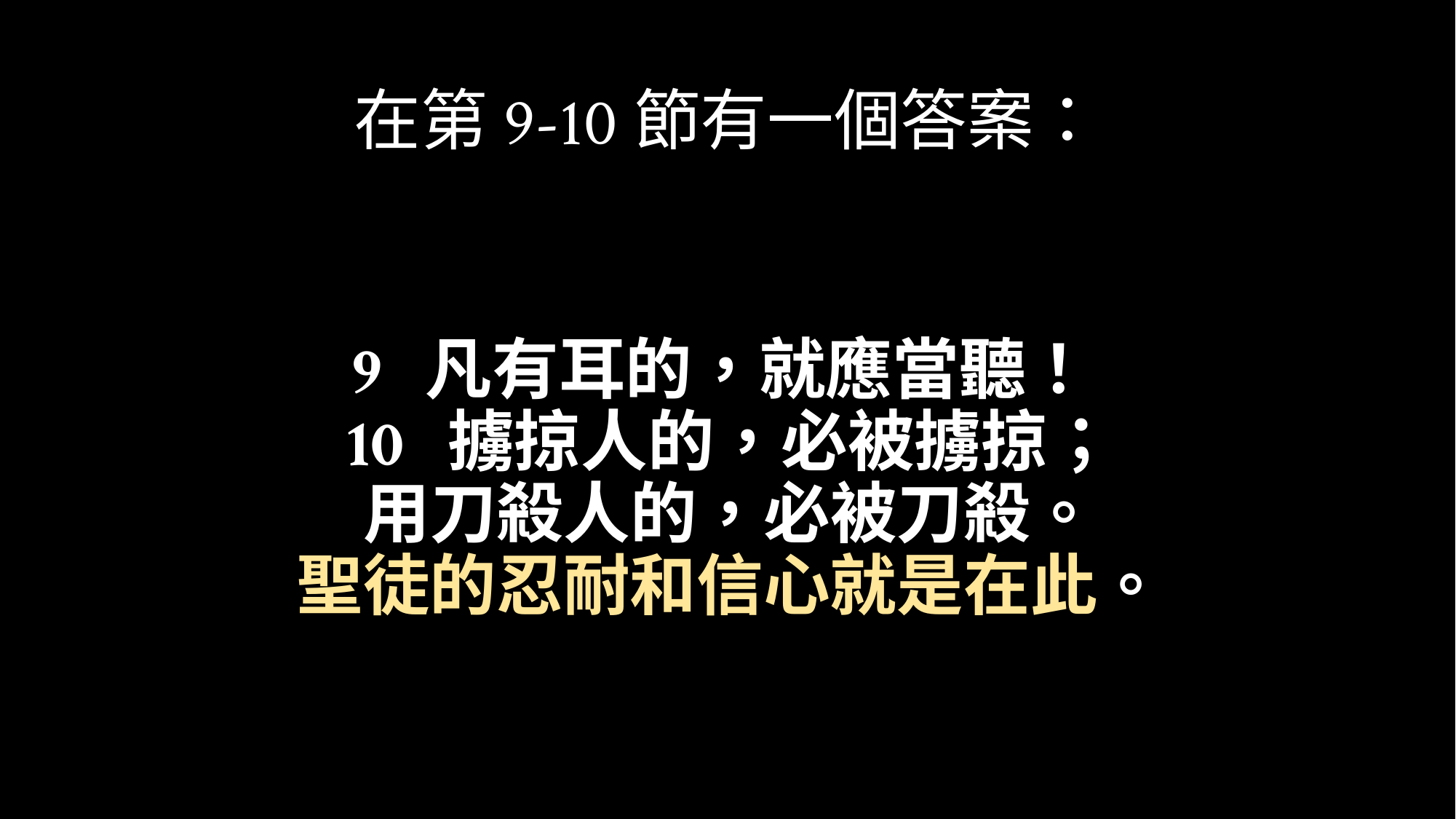

# 在第9-10節有一個答案：

9  凡有耳的，就應當聽！ 
10  擄掠人的，必被擄掠；
用刀殺人的，必被刀殺。
聖徒的忍耐和信心就是在此。